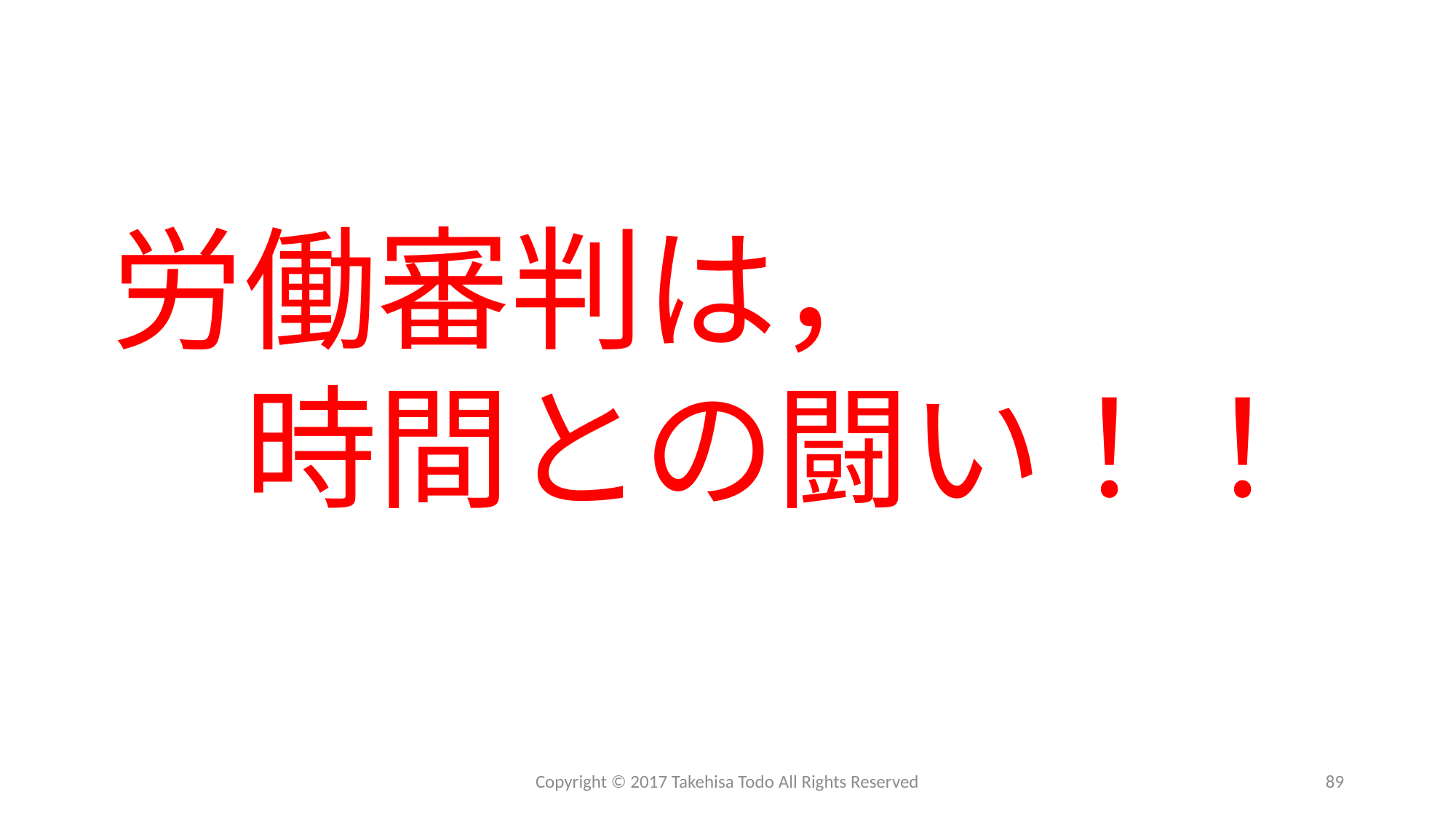

#
労働審判は，
　時間との闘い！！
Copyright © 2017 Takehisa Todo All Rights Reserved
89